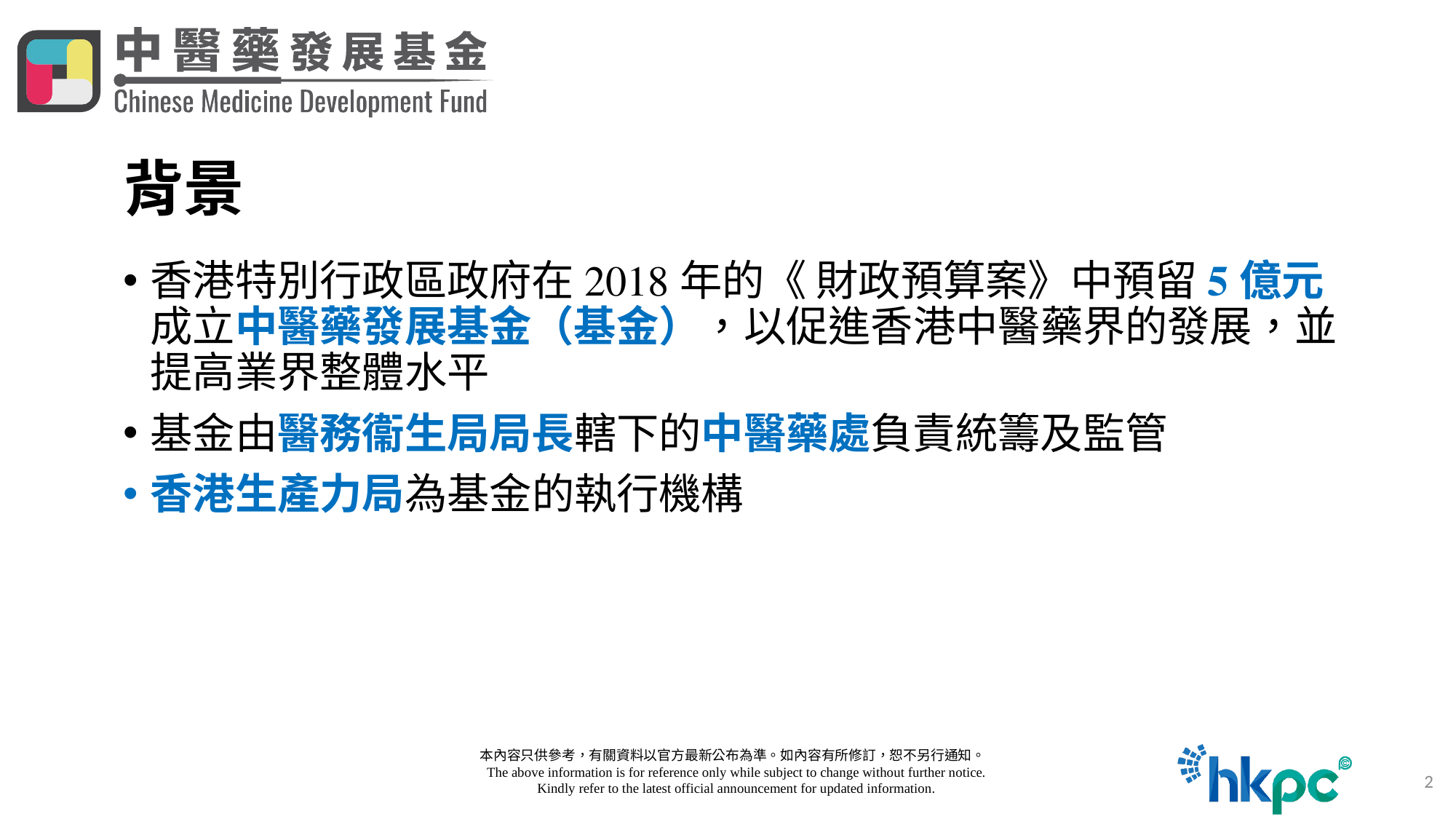

# 背景
香港特別行政區政府在2018年的《 財政預算案》中預留5億元成立中醫藥發展基金（基金），以促進香港中醫藥界的發展，並提高業界整體水平
基金由醫務衞生局局長轄下的中醫藥處負責統籌及監管
香港生產力局為基金的執行機構
  本內容只供參考，有關資料以官方最新公布為準。如內容有所修訂，恕不另行通知。
     The above information is for reference only while subject to change without further notice.
     Kindly refer to the latest official announcement for updated information.
2